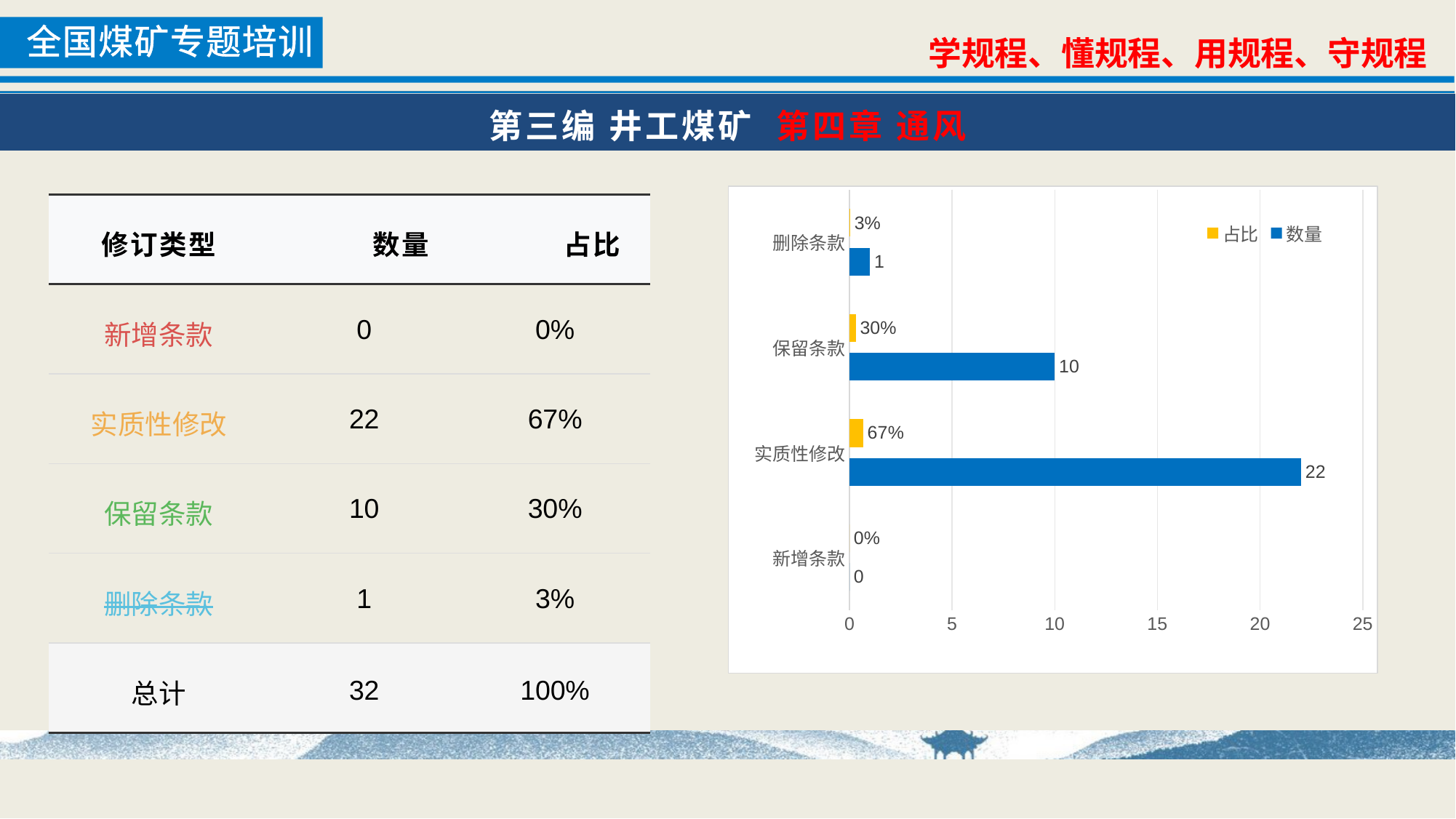

第三编 井工煤矿  第四章 通风

### Chart

| Category | 数量 | 占比 |
|---|---|---|
| 新增条款 | 0.0 | 0.0 |
| 实质性修改 | 22.0 | 0.666666666666667 |
| 保留条款 | 10.0 | 0.303030303030303 |
| 删除条款 | 1.0 | 0.0303030303030303 |
| 修订类型 | 数量 | 占比 |
| --- | --- | --- |
| 新增条款 | 0 | 0% |
| 实质性修改 | 22 | 67% |
| 保留条款 | 10 | 30% |
| 删除条款 | 1 | 3% |
| 总计 | 32 | 100% |
23